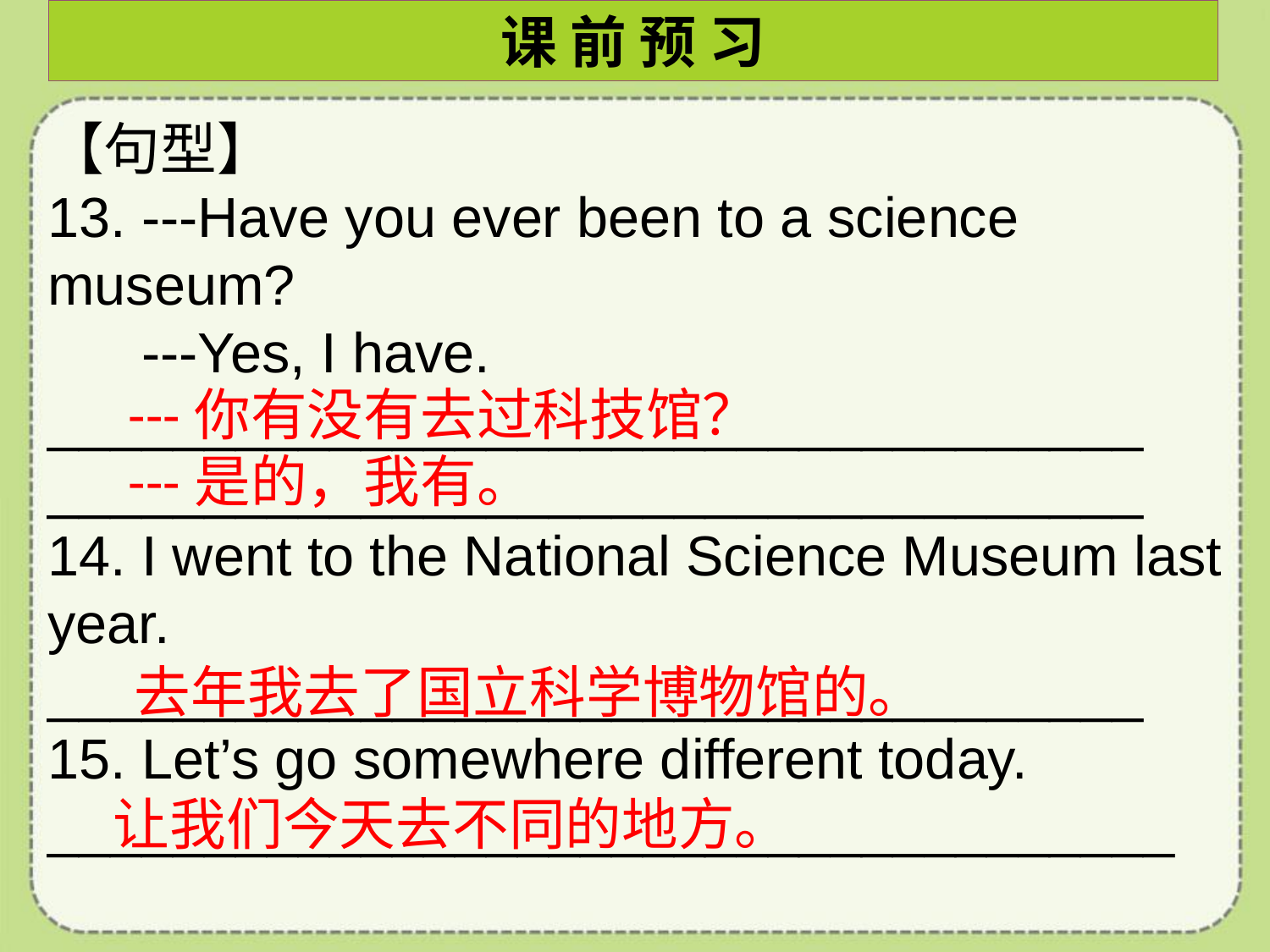

课 前 预 习
【句型】
13. ---Have you ever been to a science museum?
      ---Yes, I have.
___________________________________
___________________________________
14. I went to the National Science Museum last year.
___________________________________
15. Let’s go somewhere different today.
____________________________________
---你有没有去过科技馆？
---是的，我有。
去年我去了国立科学博物馆的。
让我们今天去不同的地方。